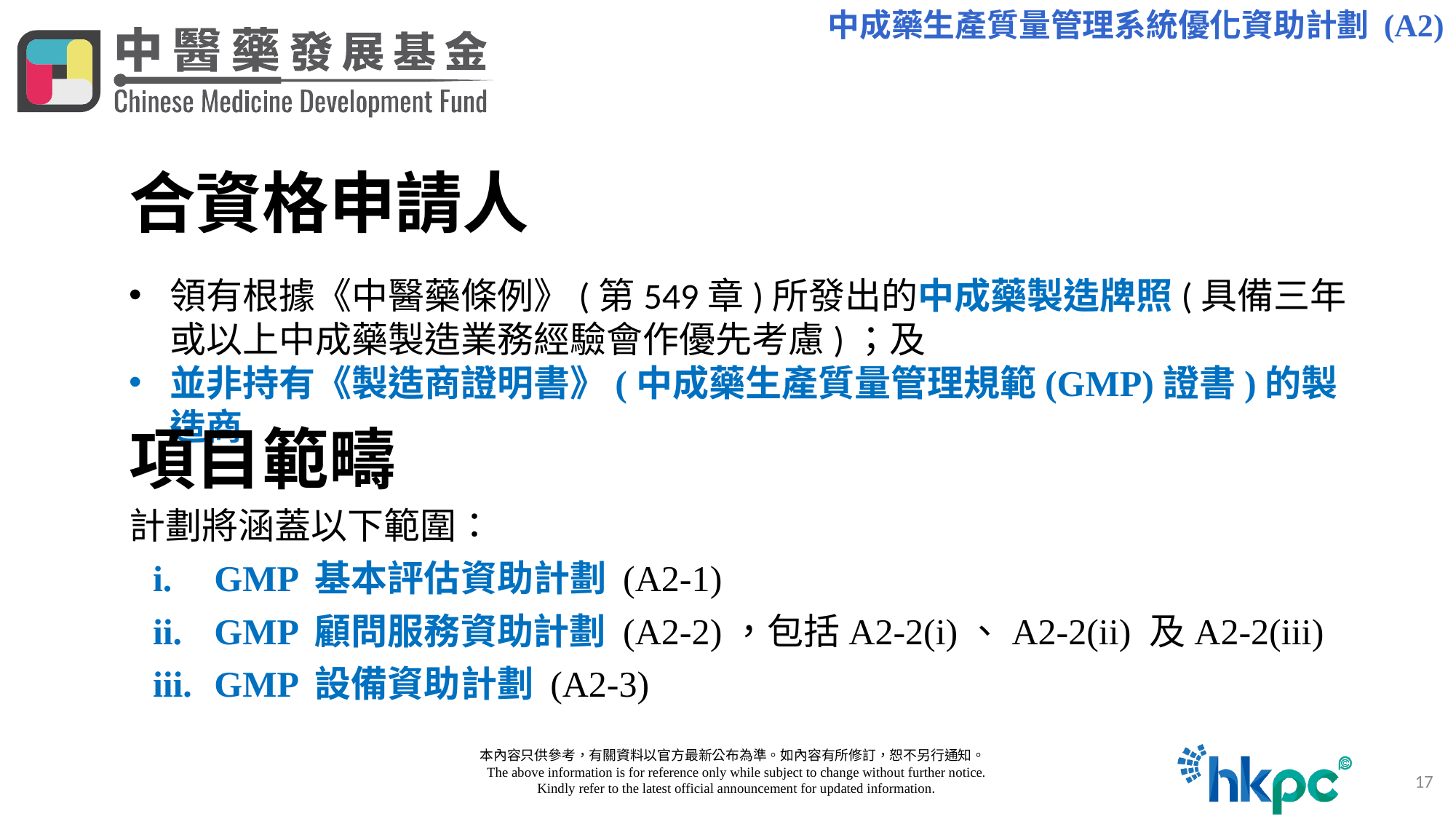

中成藥生產質量管理系統優化資助計劃 (A2)
合資格申請人
領有根據《中醫藥條例》(第549章)所發出的中成藥製造牌照(具備三年或以上中成藥製造業務經驗會作優先考慮)；及
並非持有《製造商證明書》(中成藥生產質量管理規範(GMP)證書)的製造商

項目範疇
計劃將涵蓋以下範圍：
GMP 基本評估資助計劃 (A2-1)
GMP 顧問服務資助計劃 (A2-2)，包括A2-2(i)、A2-2(ii) 及A2-2(iii)
GMP 設備資助計劃 (A2-3)

  本內容只供參考，有關資料以官方最新公布為準。如內容有所修訂，恕不另行通知。
     The above information is for reference only while subject to change without further notice.
     Kindly refer to the latest official announcement for updated information.
17